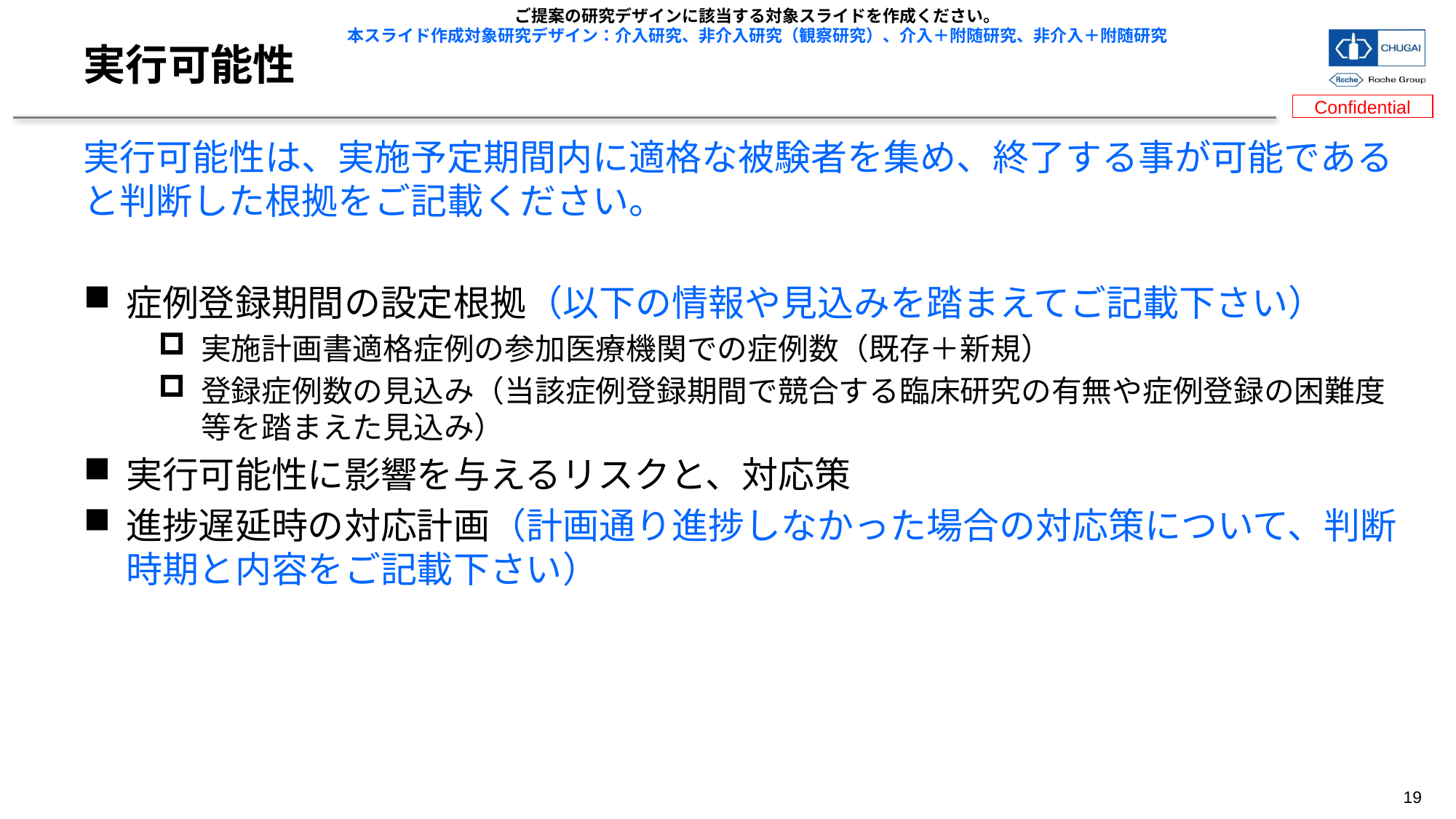

ご提案の研究デザインに該当する対象スライドを作成ください。
本スライド作成対象研究デザイン：介入研究、非介入研究（観察研究）、介入＋附随研究、非介入＋附随研究
# 実行可能性
実行可能性は、実施予定期間内に適格な被験者を集め、終了する事が可能であると判断した根拠をご記載ください。

症例登録期間の設定根拠（以下の情報や見込みを踏まえてご記載下さい）
実施計画書適格症例の参加医療機関での症例数（既存＋新規）
登録症例数の見込み（当該症例登録期間で競合する臨床研究の有無や症例登録の困難度等を踏まえた見込み）
実行可能性に影響を与えるリスクと、対応策
進捗遅延時の対応計画（計画通り進捗しなかった場合の対応策について、判断時期と内容をご記載下さい）